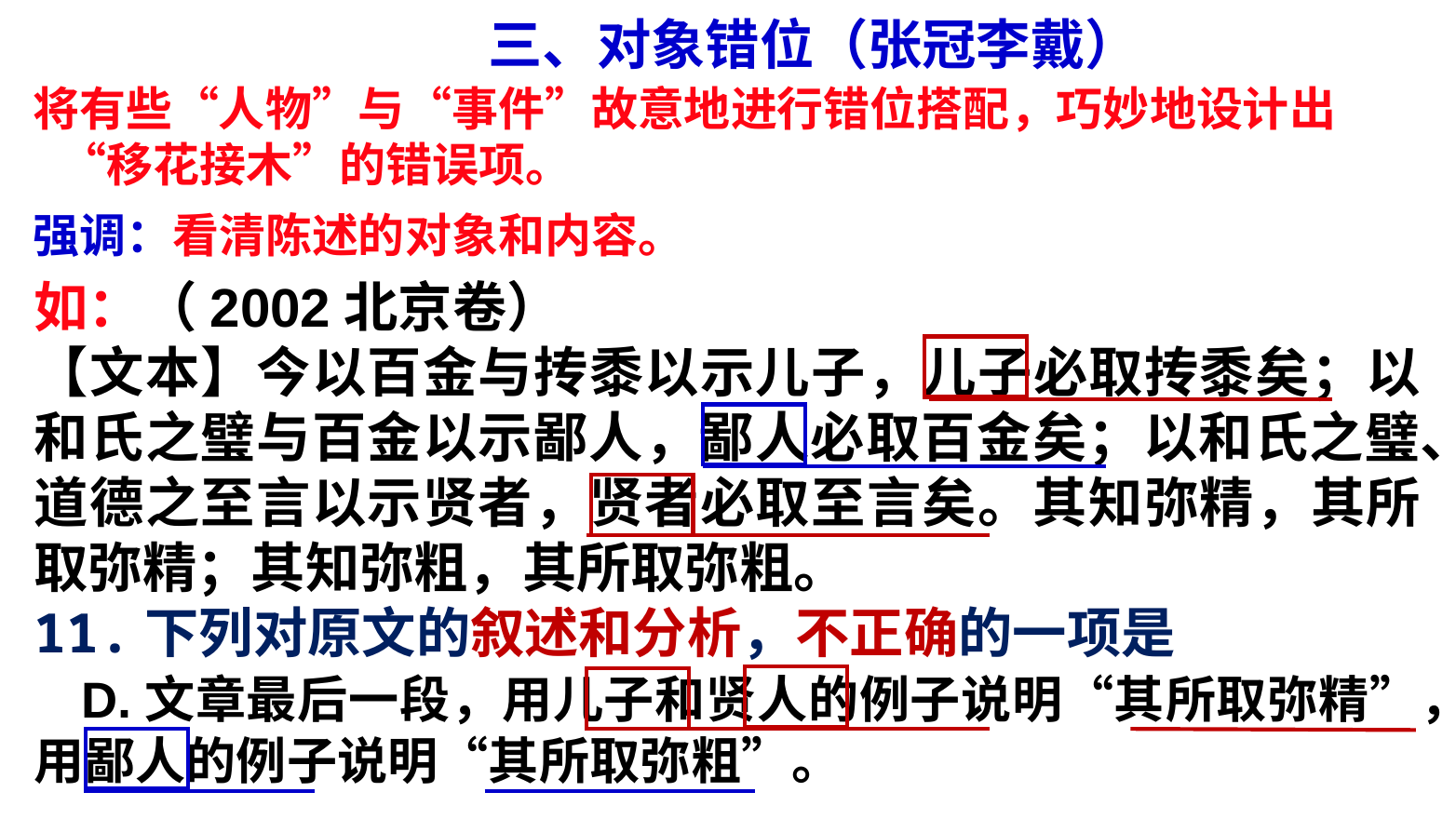

三、对象错位（张冠李戴）
将有些“人物”与“事件”故意地进行错位搭配，巧妙地设计出“移花接木”的错误项。
强调：看清陈述的对象和内容。
如：（2002北京卷）
【文本】今以百金与抟黍以示儿子，儿子必取抟黍矣；以和氏之璧与百金以示鄙人，鄙人必取百金矣；以和氏之璧、道德之至言以示贤者，贤者必取至言矣。其知弥精，其所取弥精；其知弥粗，其所取弥粗。
11.下列对原文的叙述和分析，不正确的一项是
   D.文章最后一段，用儿子和贤人的例子说明“其所取弥精”，用鄙人的例子说明“其所取弥粗”。